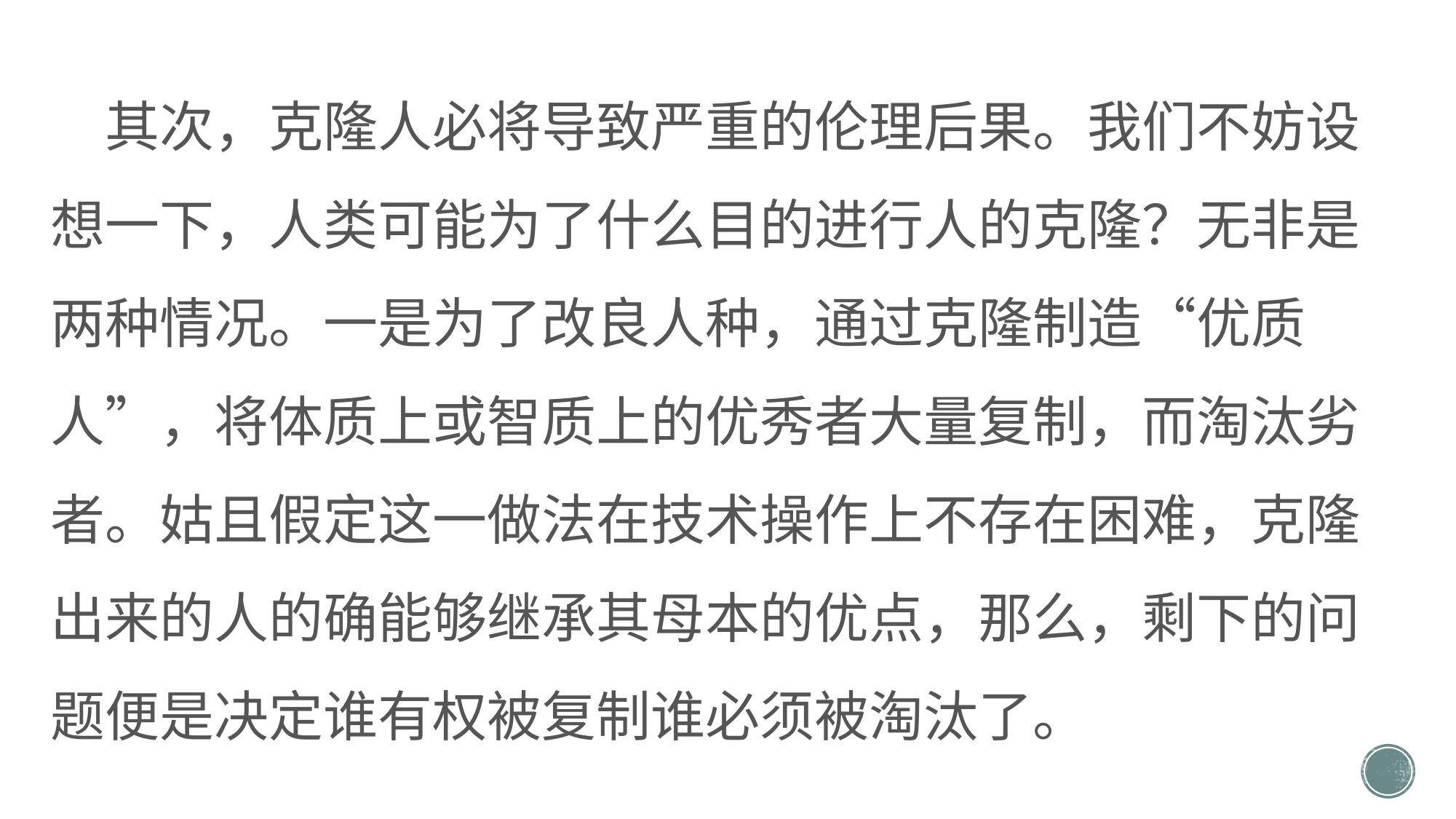

其次，克隆人必将导致严重的伦理后果。我们不妨设想一下，人类可能为了什么目的进行人的克隆？无非是两种情况。一是为了改良人种，通过克隆制造“优质人”，将体质上或智质上的优秀者大量复制，而淘汰劣者。姑且假定这一做法在技术操作上不存在困难，克隆出来的人的确能够继承其母本的优点，那么，剩下的问题便是决定谁有权被复制谁必须被淘汰了。